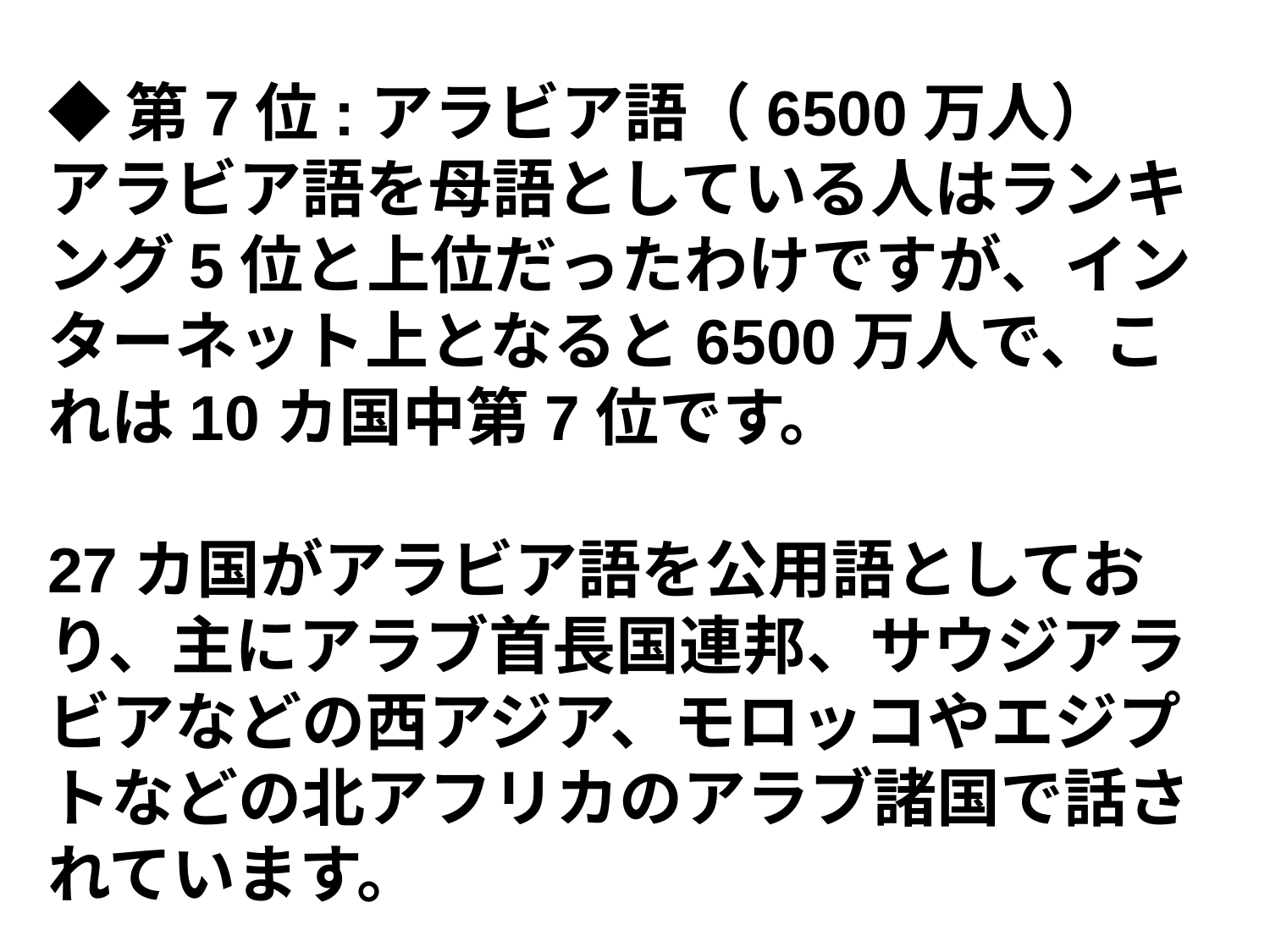

◆第7位:アラビア語（6500万人）
アラビア語を母語としている人はランキング5位と上位だったわけですが、インターネット上となると6500万人で、これは10カ国中第7位です。

27カ国がアラビア語を公用語としており、主にアラブ首長国連邦、サウジアラビアなどの西アジア、モロッコやエジプトなどの北アフリカのアラブ諸国で話されています。